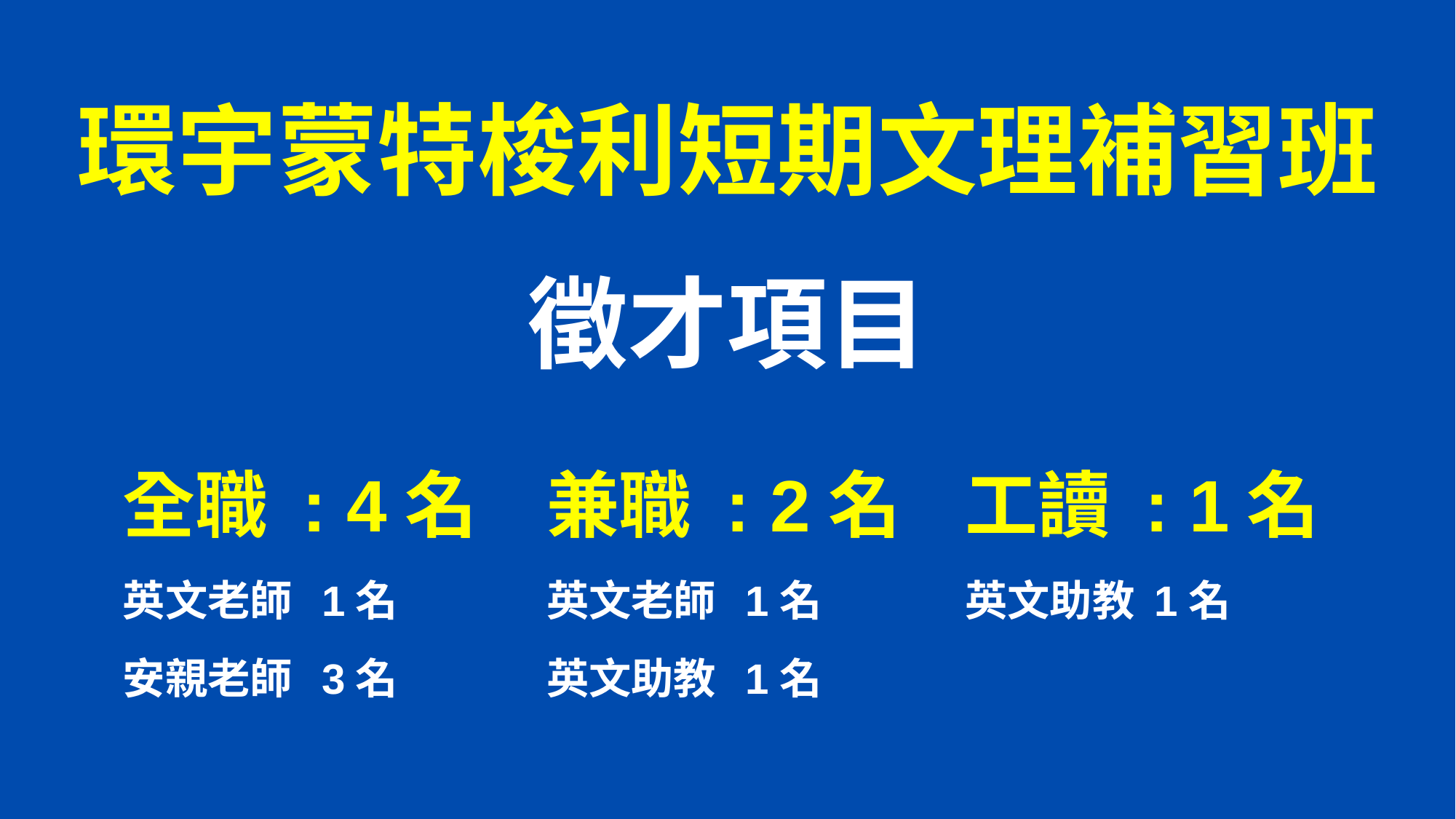

環宇蒙特梭利短期文理補習班
徵才項目
全職 : 4名
英文老師  1名
安親老師  3名
兼職 : 2名
英文老師  1名
英文助教  1名
工讀 : 1名
英文助教 1名